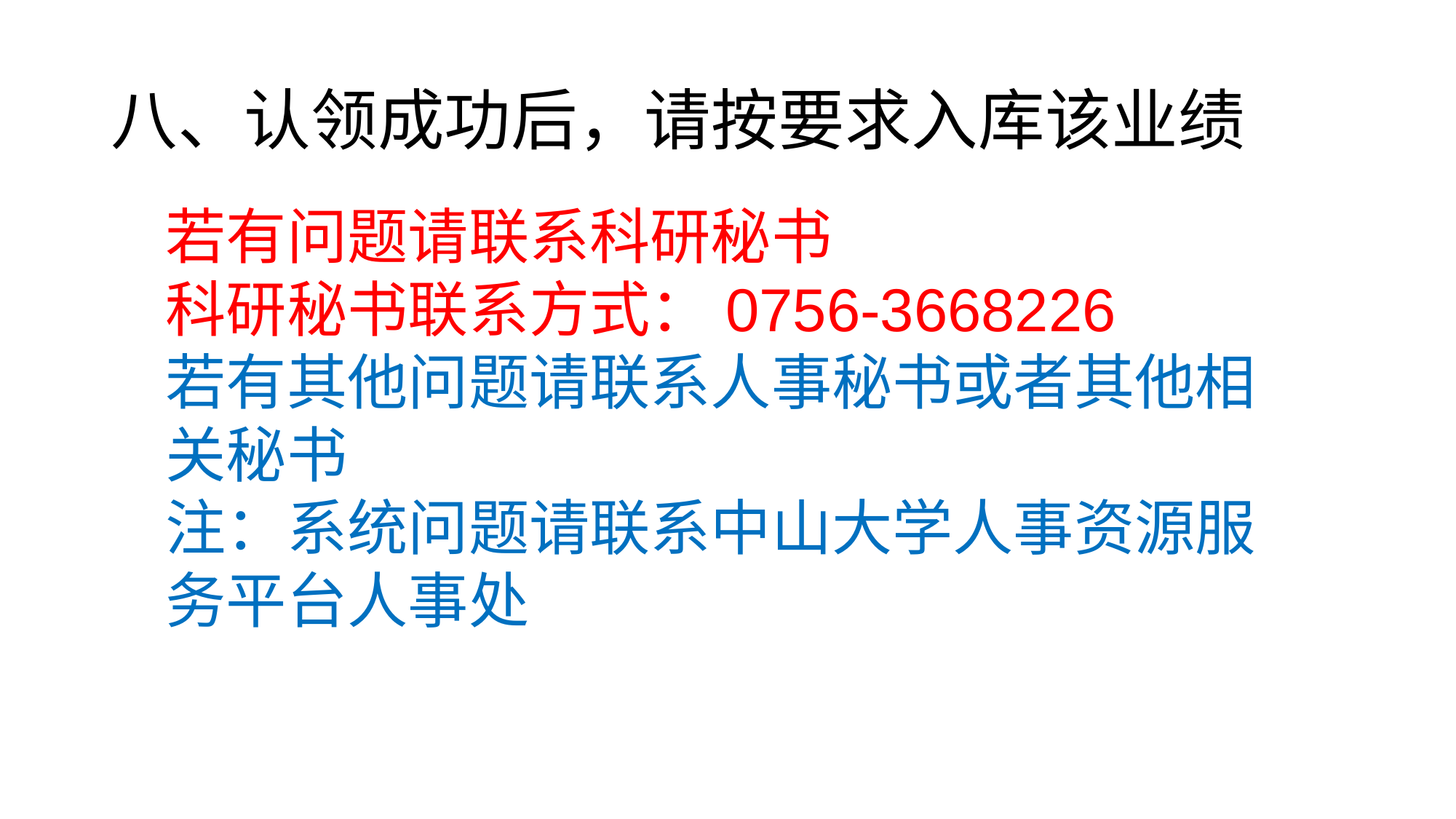

# 八、认领成功后，请按要求入库该业绩
若有问题请联系科研秘书
科研秘书联系方式：0756-3668226
若有其他问题请联系人事秘书或者其他相关秘书
注：系统问题请联系中山大学人事资源服务平台人事处